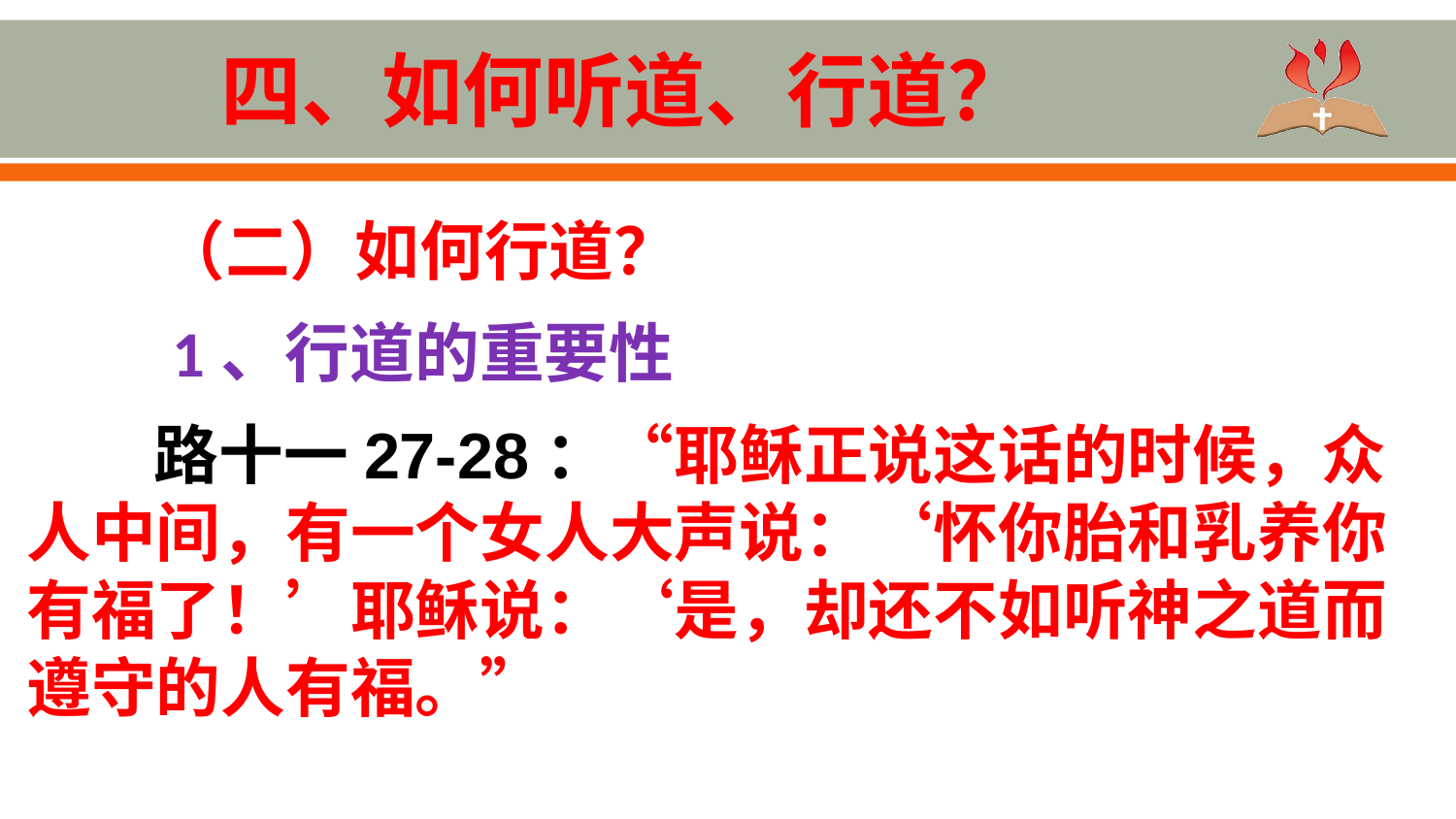

# 四、如何听道、行道？
        （二）如何行道？
          1、行道的重要性
路十一27-28：“耶稣正说这话的时候，众人中间，有一个女人大声说：‘怀你胎和乳养你有福了！’耶稣说：‘是，却还不如听神之道而遵守的人有福。”

30